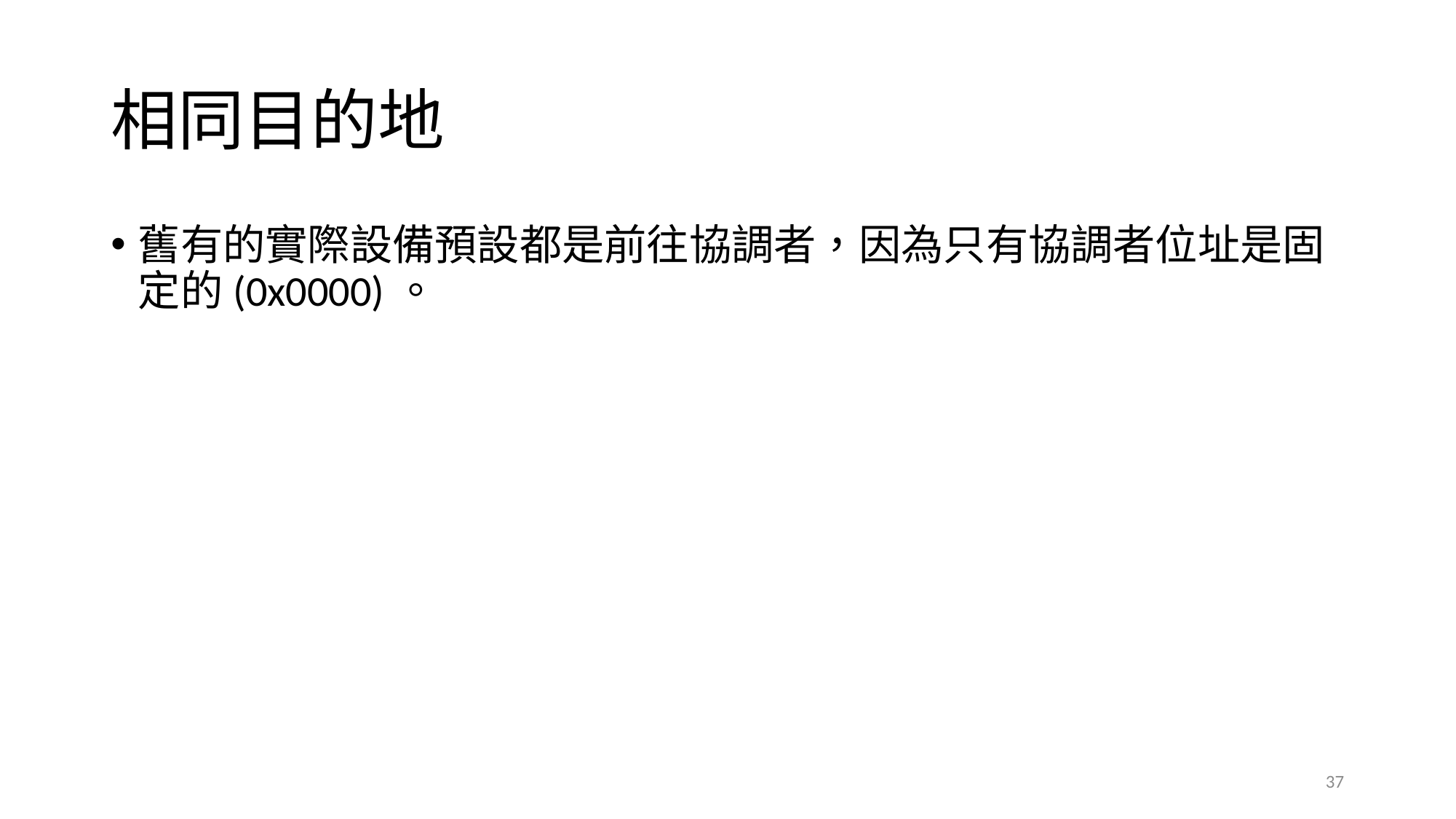

# 相同目的地
舊有的實際設備預設都是前往協調者，因為只有協調者位址是固定的(0x0000)。
37